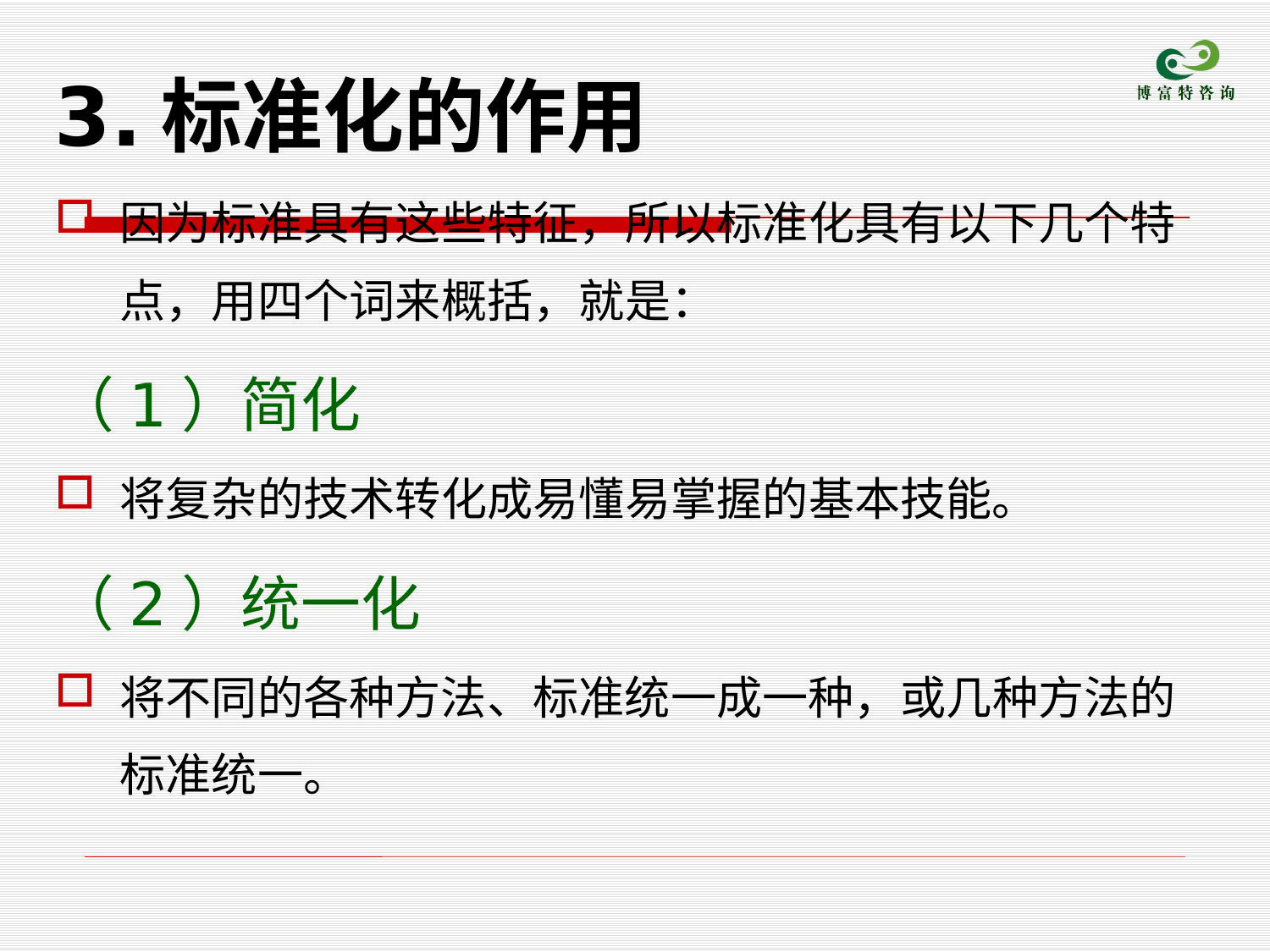

# 3.标准化的作用
因为标准具有这些特征，所以标准化具有以下几个特点，用四个词来概括，就是：
（1）简化
将复杂的技术转化成易懂易掌握的基本技能。
（2）统一化
将不同的各种方法、标准统一成一种，或几种方法的标准统一。
547